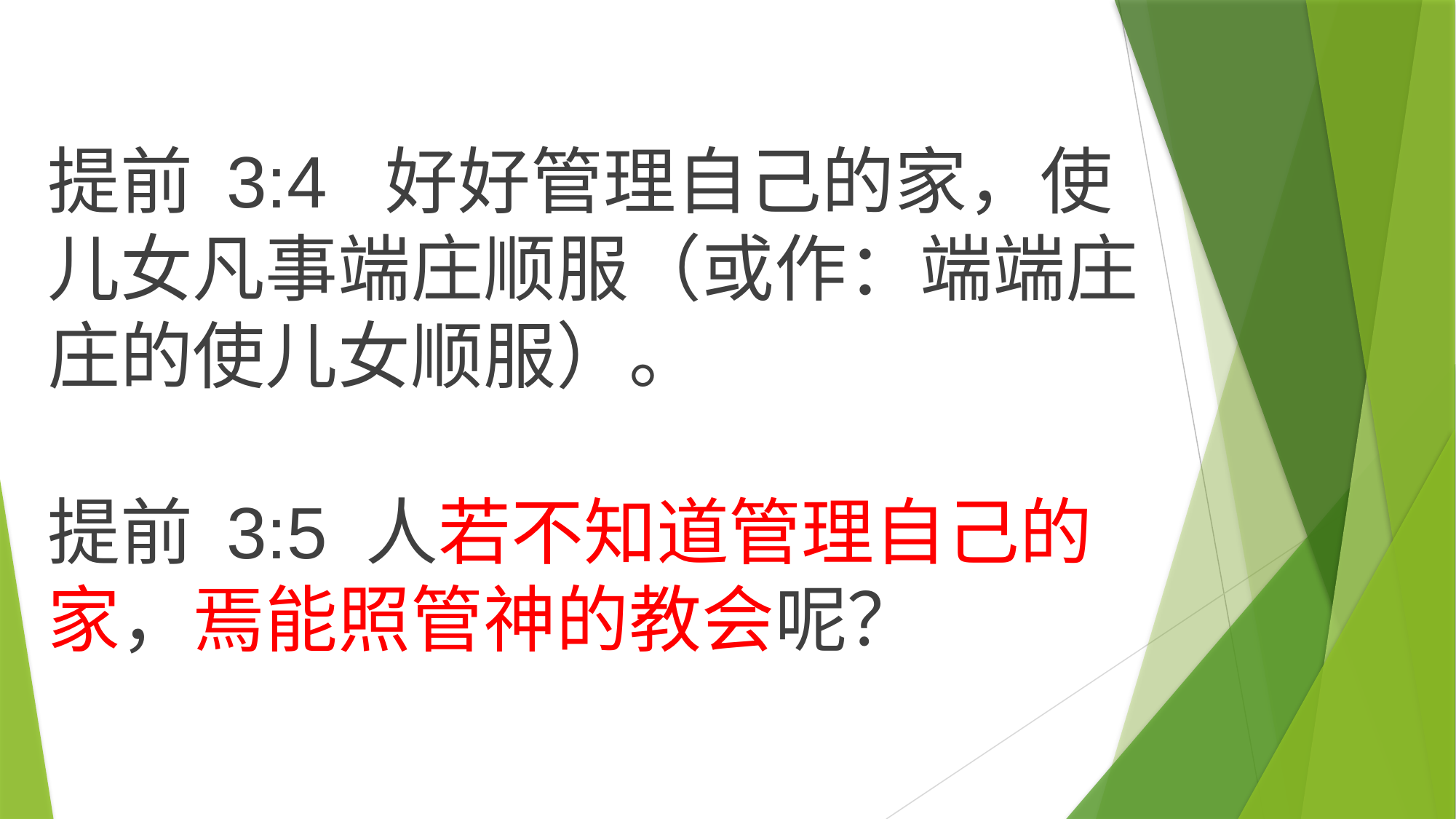

提前 3:4  好好管理自己的家，使儿女凡事端庄顺服（或作：端端庄庄的使儿女顺服）。

提前 3:5 人若不知道管理自己的家，焉能照管神的教会呢？